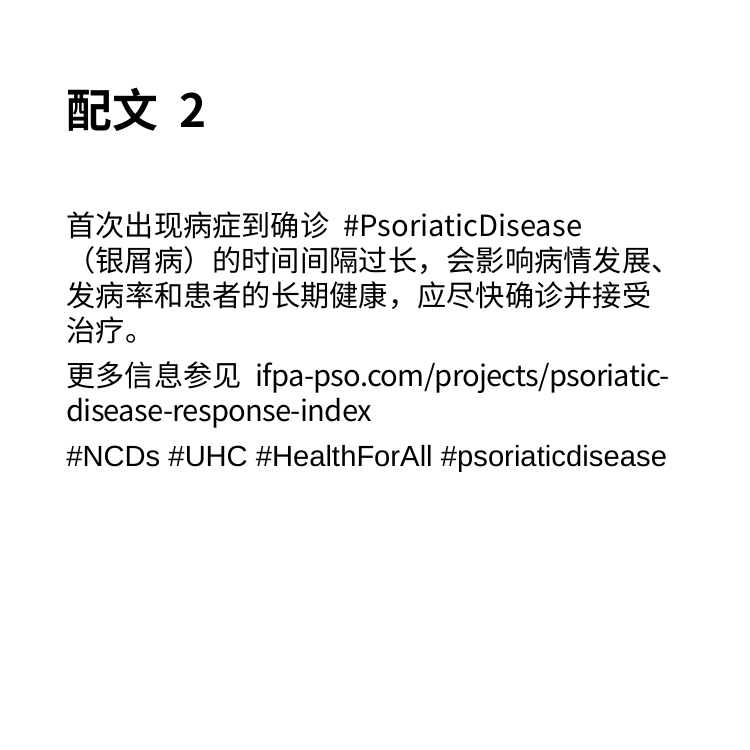

# 配文 2
首次出现病症到确诊 #PsoriaticDisease      （银屑病）的时间间隔过长，会影响病情发展、发病率和患者的长期健康，应尽快确诊并接受  治疗。
更多信息参见 ifpa-pso.com/projects/psoriatic-disease-response-index
#NCDs #UHC #HealthForAll #psoriaticdisease